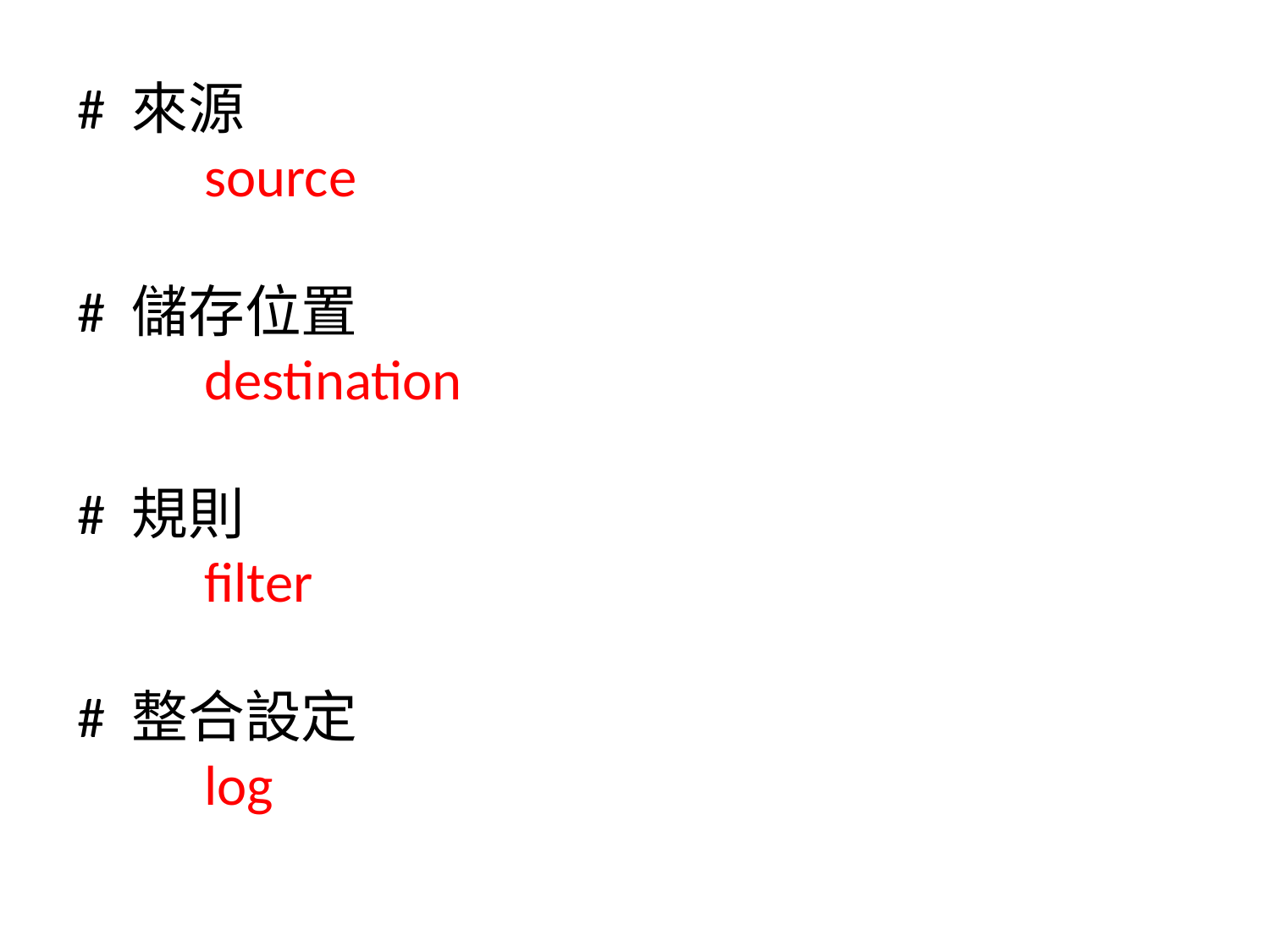

# 來源
	source

# 儲存位置
	destination

# 規則
	filter

# 整合設定
	log